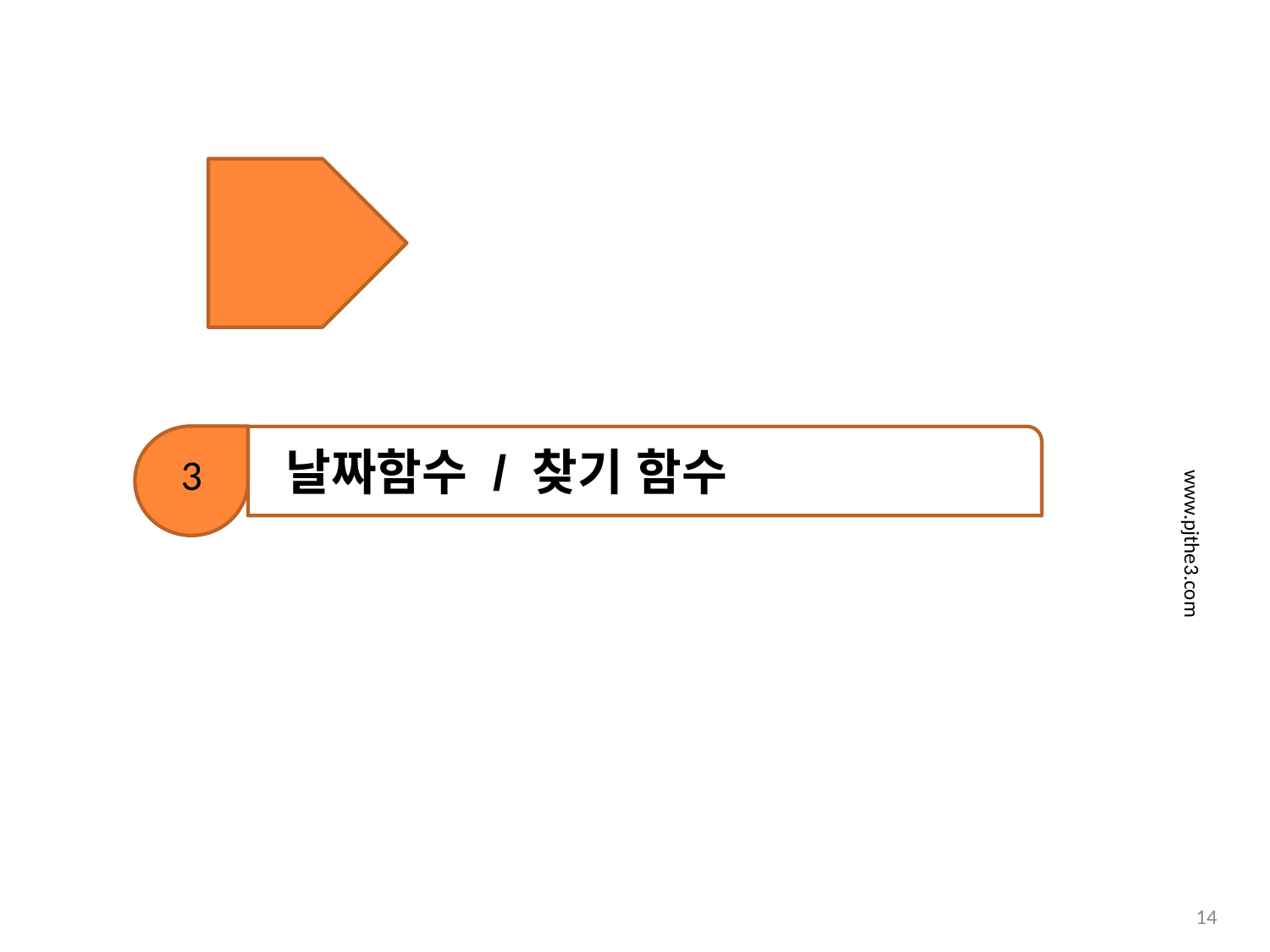

3
 날짜함수 / 찾기 함수
www.pjthe3.com
14